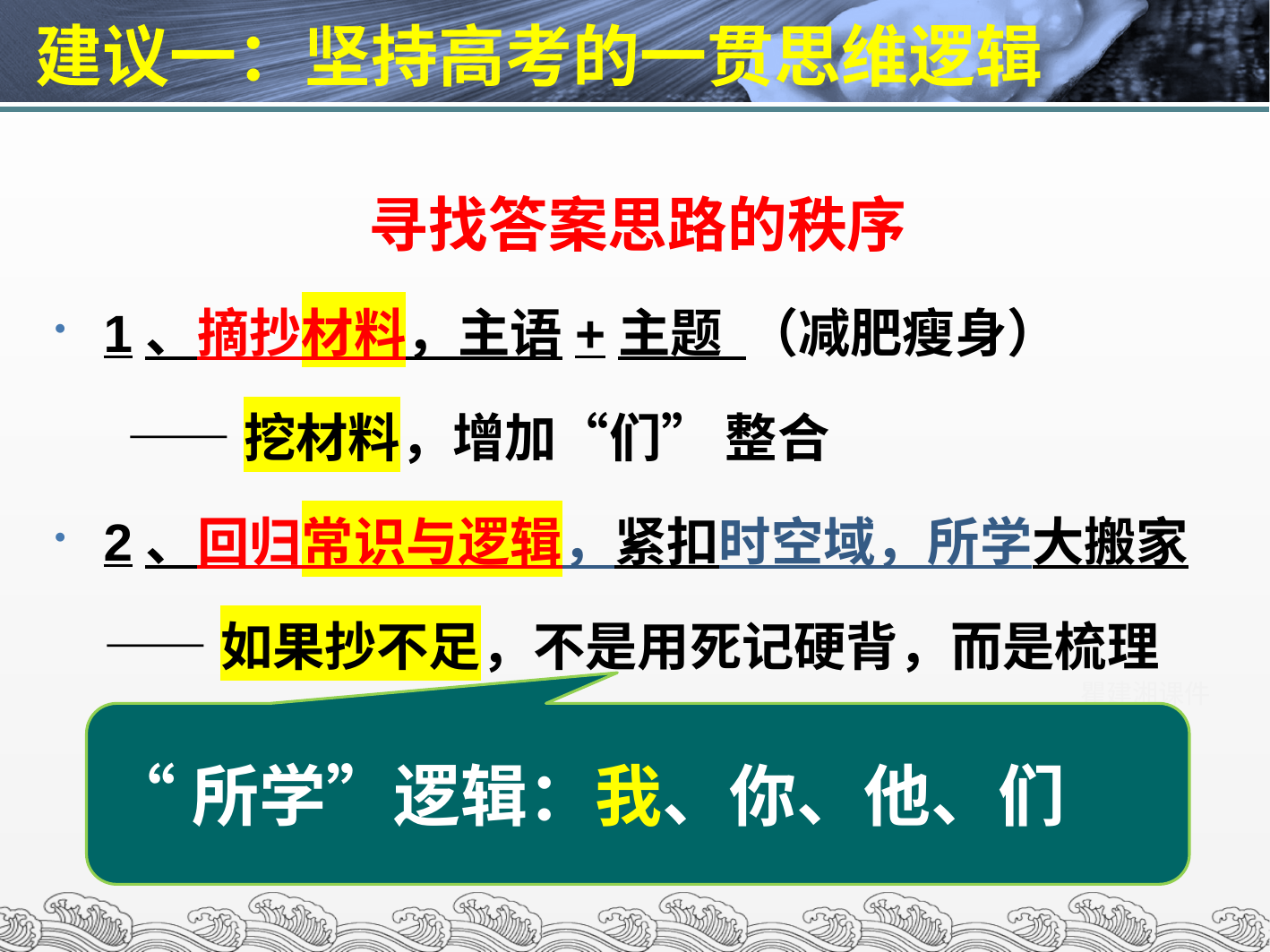

# 建议一：坚持高考的一贯思维逻辑
寻找答案思路的秩序
1、摘抄材料，主语+主题  （减肥瘦身）
      ——挖材料，增加“们” 整合
2、回归常识与逻辑，紧扣时空域，所学大搬家
    ——如果抄不足，不是用死记硬背，而是梳理
“所学”逻辑：我、你、他、们